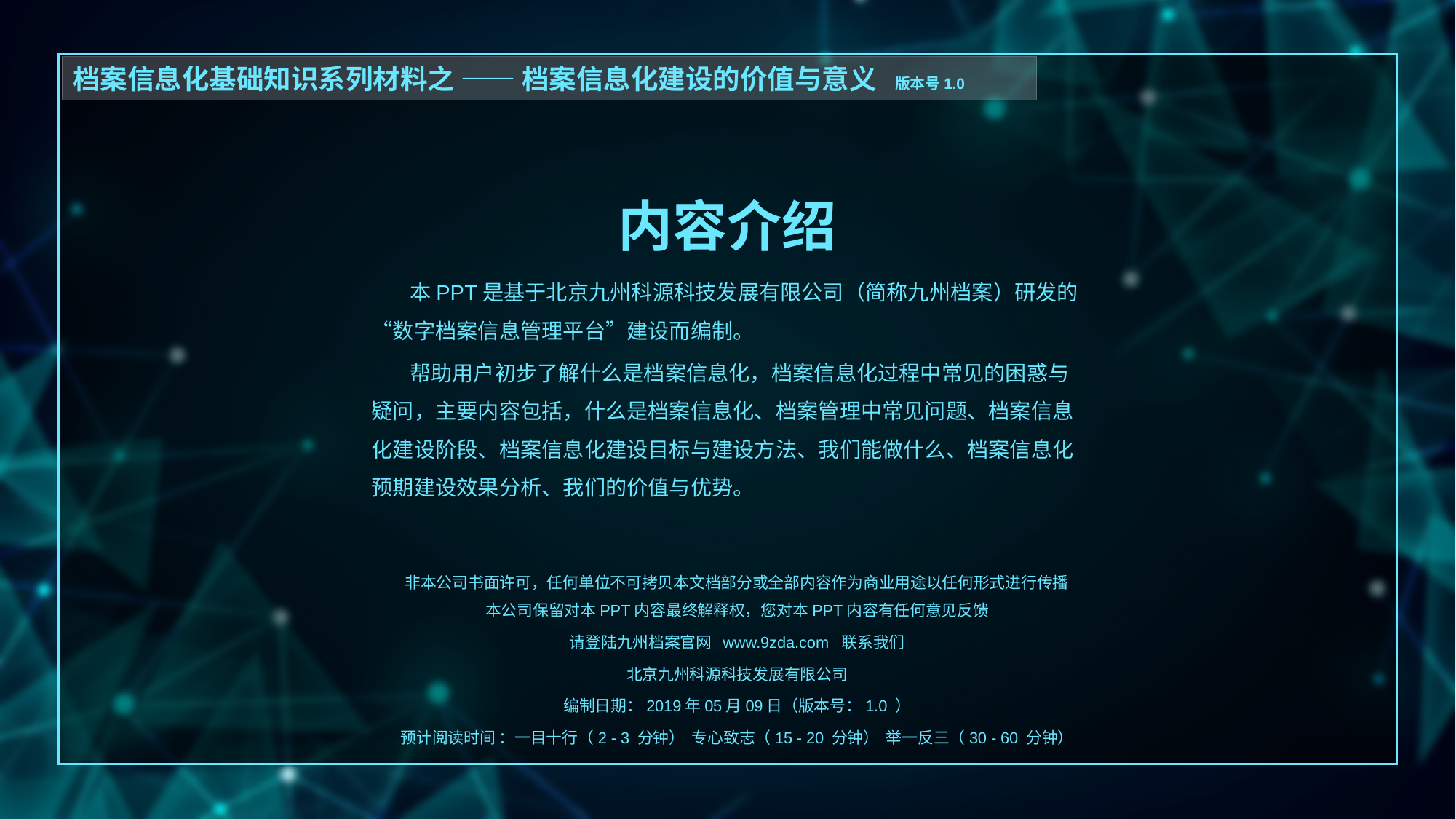

档案信息化基础知识系列材料之 —— 档案信息化建设的价值与意义   版本号1.0
内容介绍
       本PPT是基于北京九州科源科技发展有限公司（简称九州档案）研发的“数字档案信息管理平台”建设而编制。
       帮助用户初步了解什么是档案信息化，档案信息化过程中常见的困惑与疑问，主要内容包括，什么是档案信息化、档案管理中常见问题、档案信息化建设阶段、档案信息化建设目标与建设方法、我们能做什么、档案信息化预期建设效果分析、我们的价值与优势。
非本公司书面许可，任何单位不可拷贝本文档部分或全部内容作为商业用途以任何形式进行传播
本公司保留对本PPT内容最终解释权，您对本PPT内容有任何意见反馈
请登陆九州档案官网  www.9zda.com  联系我们
北京九州科源科技发展有限公司
编制日期：2019年05月09日（版本号：1.0 ）
预计阅读时间 ：一目十行（2 - 3 分钟）  专心致志（15 - 20 分钟）  举一反三（30 - 60 分钟）